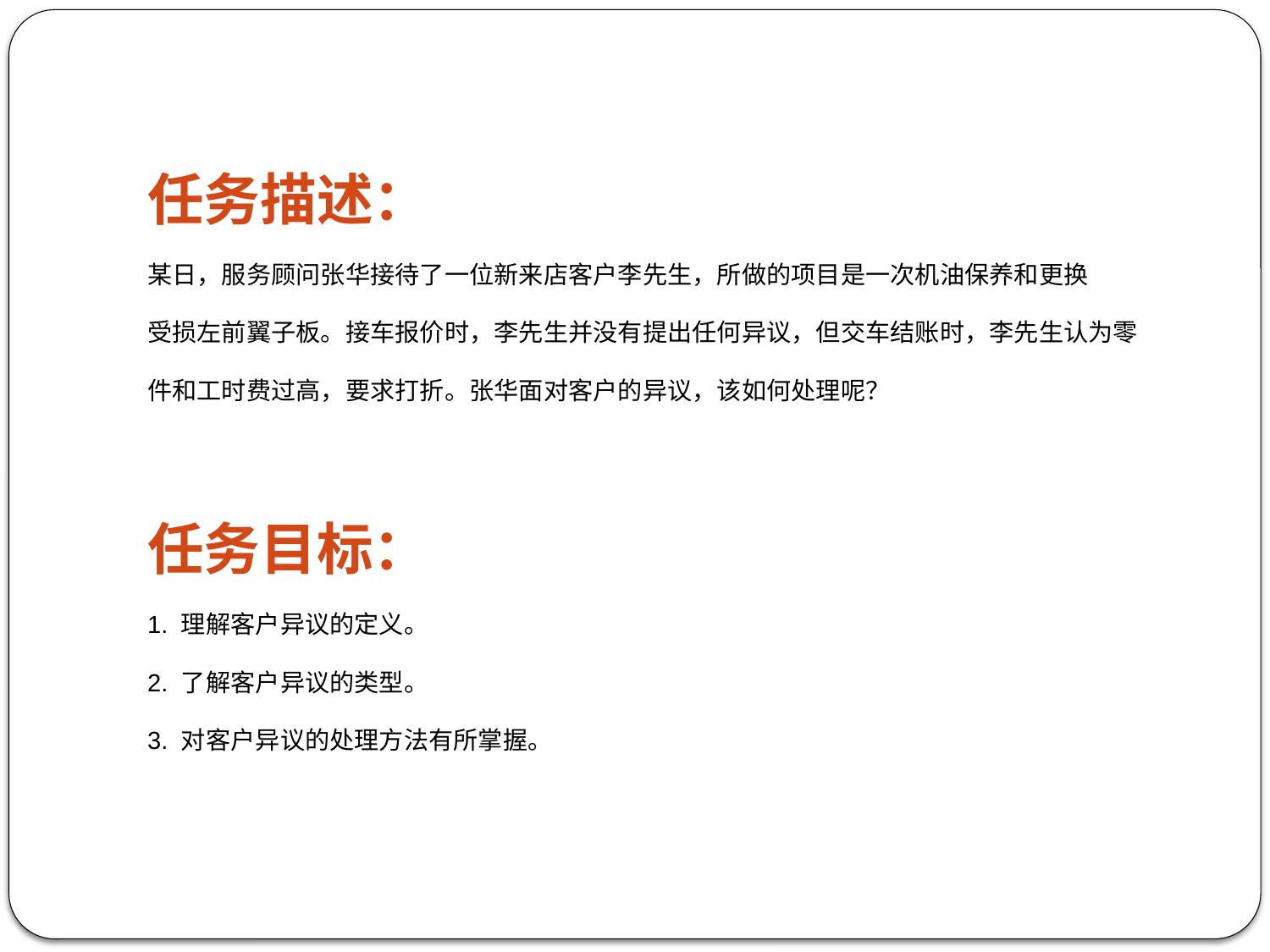

任务描述：
某日，服务顾问张华接待了一位新来店客户李先生，所做的项目是一次机油保养和更换
受损左前翼子板。接车报价时，李先生并没有提出任何异议，但交车结账时，李先生认为零
件和工时费过高，要求打折。张华面对客户的异议，该如何处理呢？

任务目标：
1. 理解客户异议的定义。
2. 了解客户异议的类型。
3. 对客户异议的处理方法有所掌握。